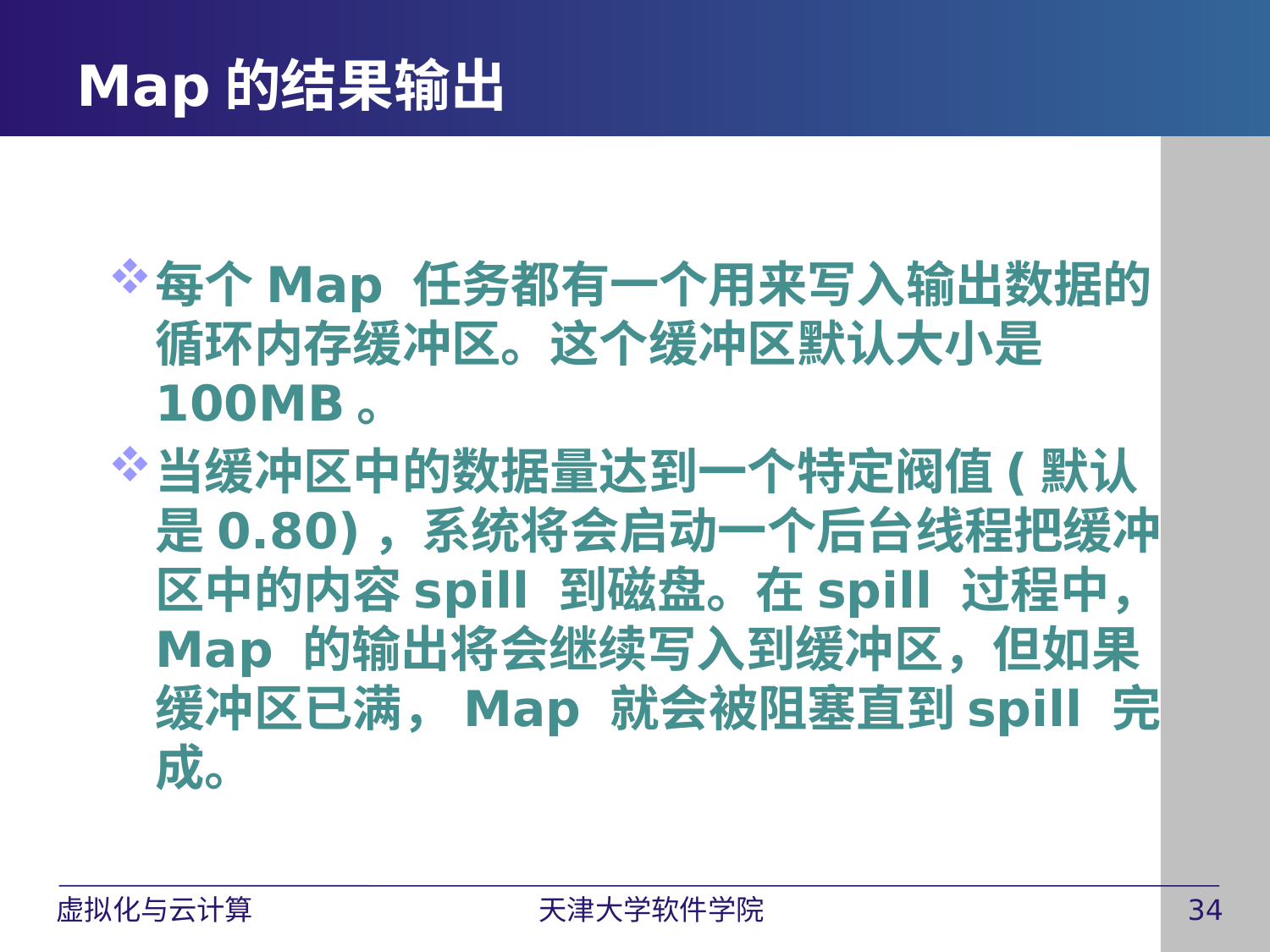

# Map的结果输出
每个Map 任务都有一个用来写入输出数据的循环内存缓冲区。这个缓冲区默认大小是100MB。
当缓冲区中的数据量达到一个特定阀值(默认是0.80)，系统将会启动一个后台线程把缓冲区中的内容spill 到磁盘。在spill 过程中，Map 的输出将会继续写入到缓冲区，但如果缓冲区已满，Map 就会被阻塞直到spill 完成。